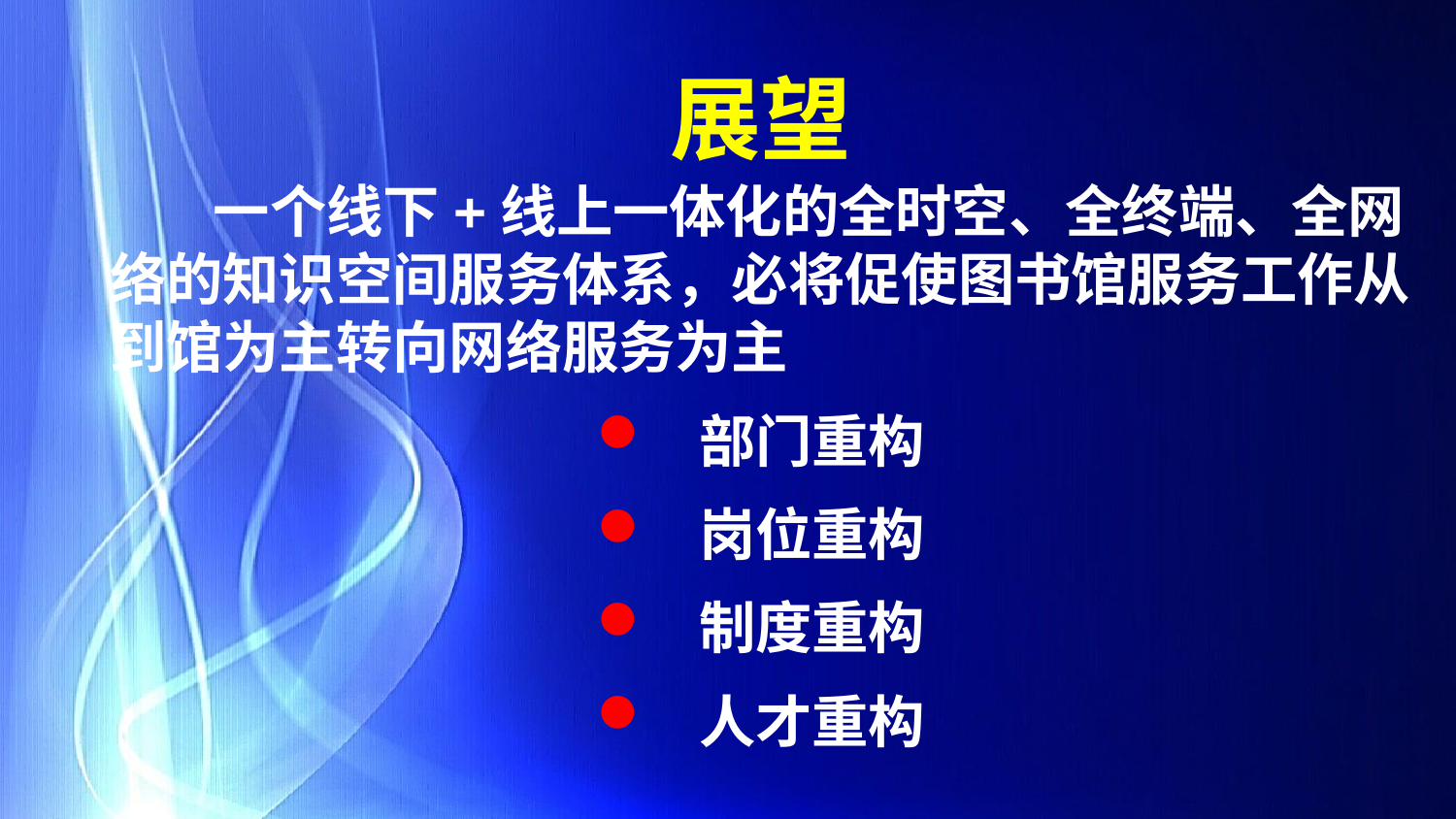

展望
       一个线下+线上一体化的全时空、全终端、全网络的知识空间服务体系，必将促使图书馆服务工作从到馆为主转向网络服务为主
部门重构
岗位重构
制度重构
人才重构